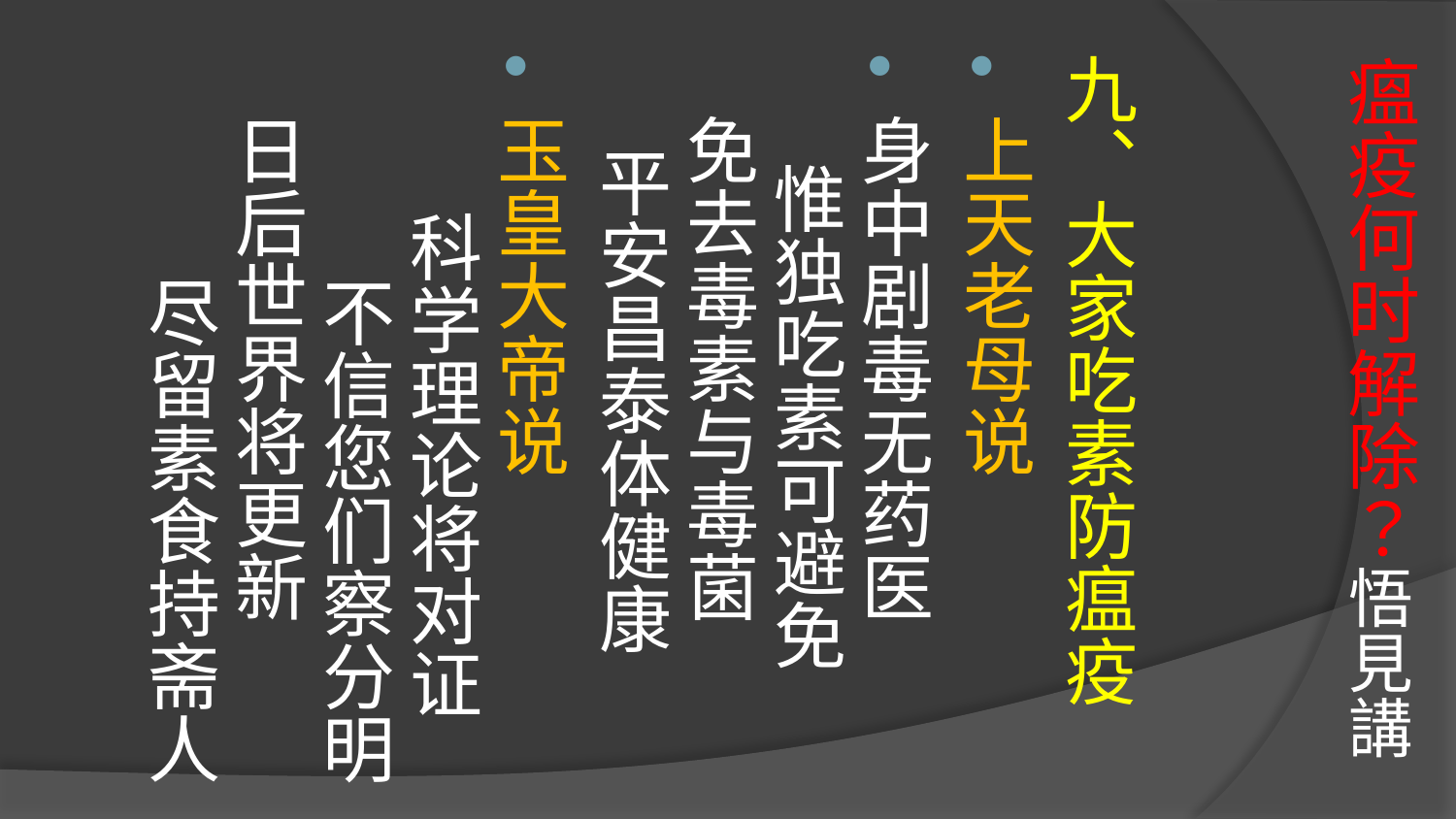

# 瘟疫何时解除？悟見講
九、大家吃素防瘟疫
上天老母说
身中剧毒无药医              惟独吃素可避免
免去毒素与毒菌             平安昌泰体健康
玉皇大帝说                         科学理论将对证               不信您们察分明
日后世界将更新                     尽留素食持斋人